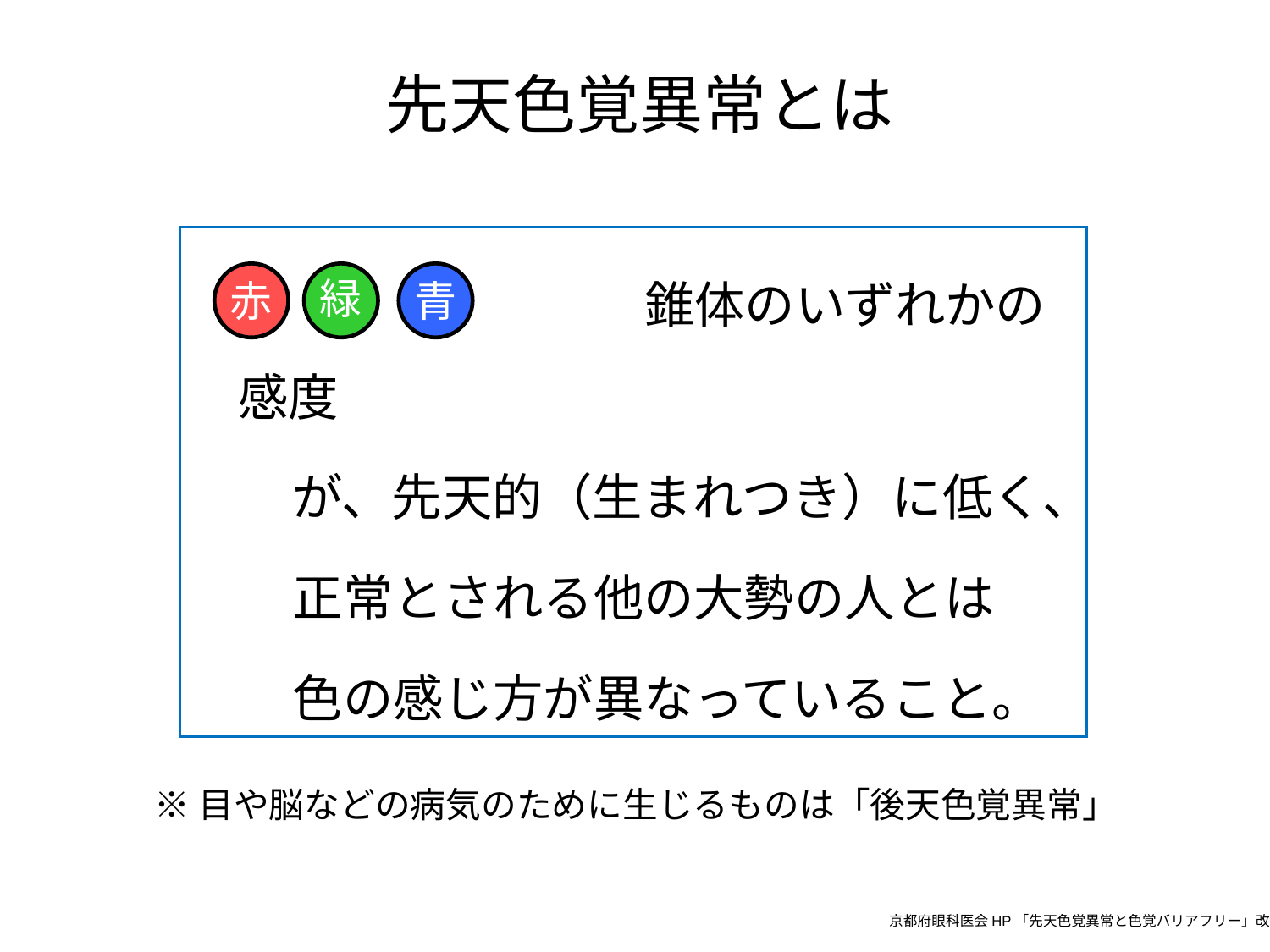

# 先天色覚異常とは
　　　　　　　　錐体のいずれかの感度
　　が、先天的（生まれつき）に低く、
　　正常とされる他の大勢の人とは
　　色の感じ方が異なっていること。

赤

緑

青
※目や脳などの病気のために生じるものは「後天色覚異常」
京都府眼科医会HP「先天色覚異常と色覚バリアフリー」改変